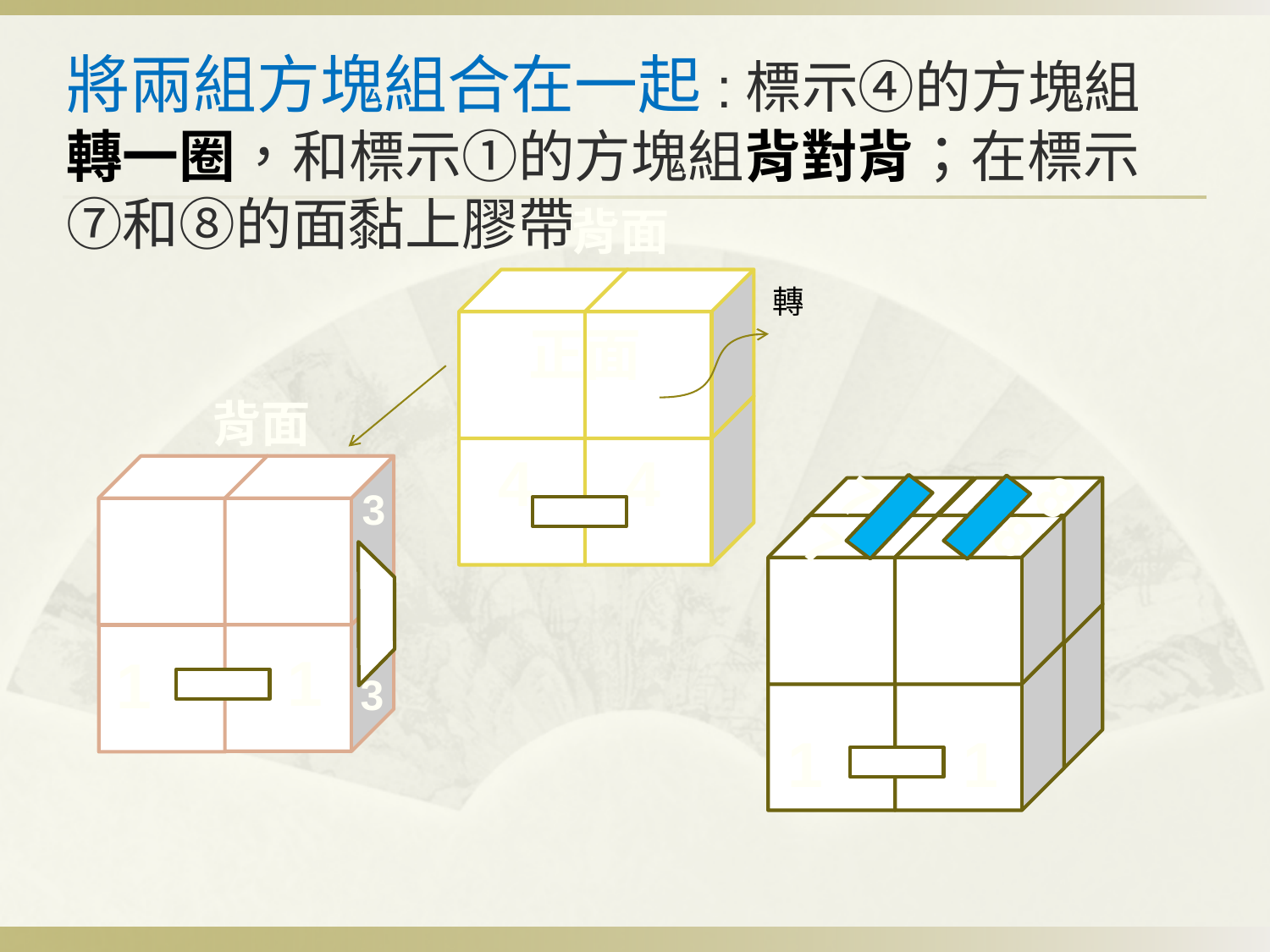

# 將兩組方塊組合在一起:標示④的方塊組轉一圈，和標示①的方塊組背對背；在標示⑦和⑧的面黏上膠帶
背面

轉
正面
背面

4
4

7
8

3

8
7

1
1

3

1
1